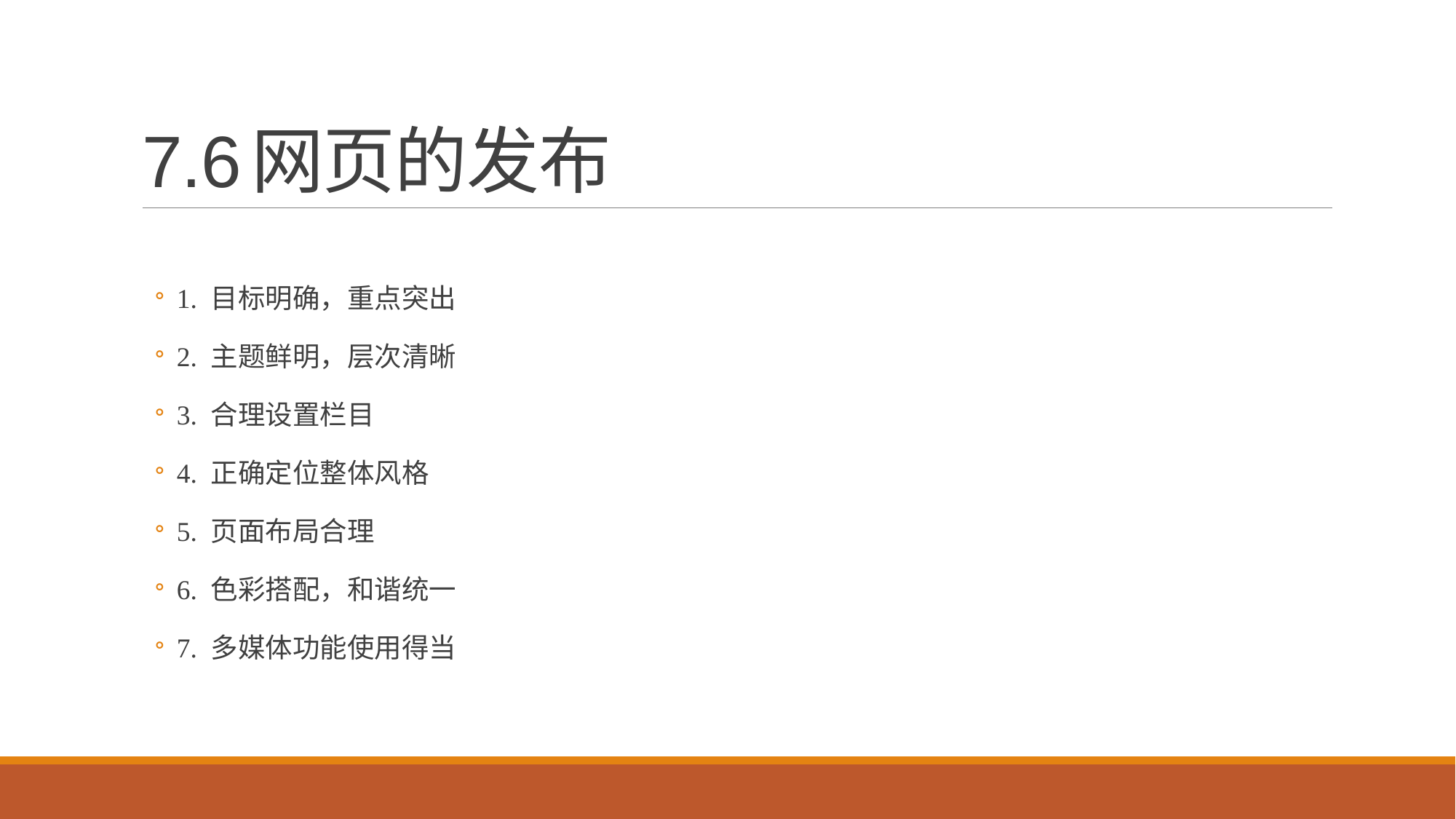

# 7.6	网页的发布
7.6.1   网站和网页的设计原则
1. 目标明确，重点突出
2. 主题鲜明，层次清晰
3. 合理设置栏目
4. 正确定位整体风格
5. 页面布局合理
6. 色彩搭配，和谐统一
7. 多媒体功能使用得当